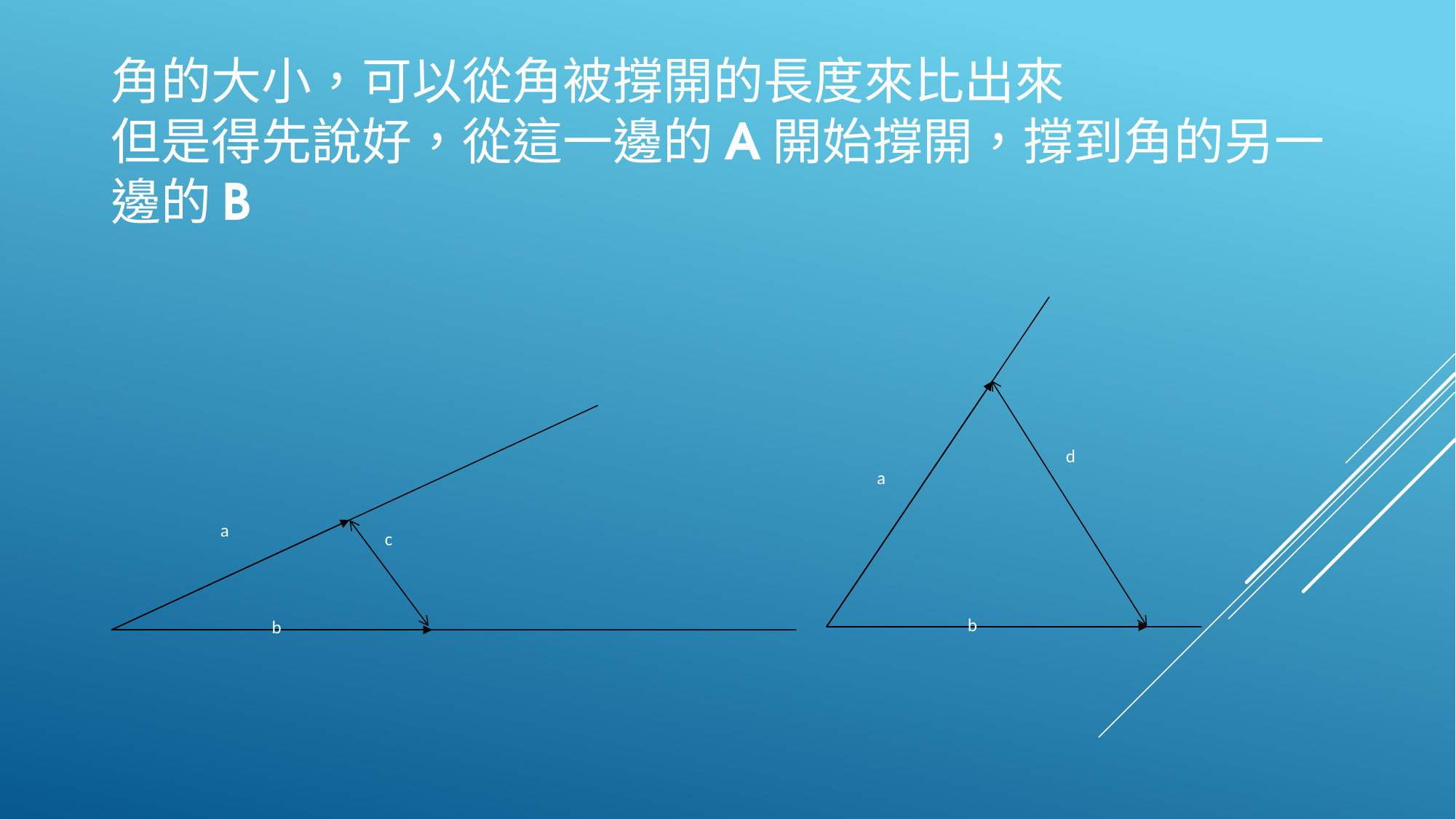

# 角的大小，可以從角被撐開的長度來比出來 但是得先說好，從這一邊的a開始撐開，撐到角的另一邊的b

d
a
a
c
b
b